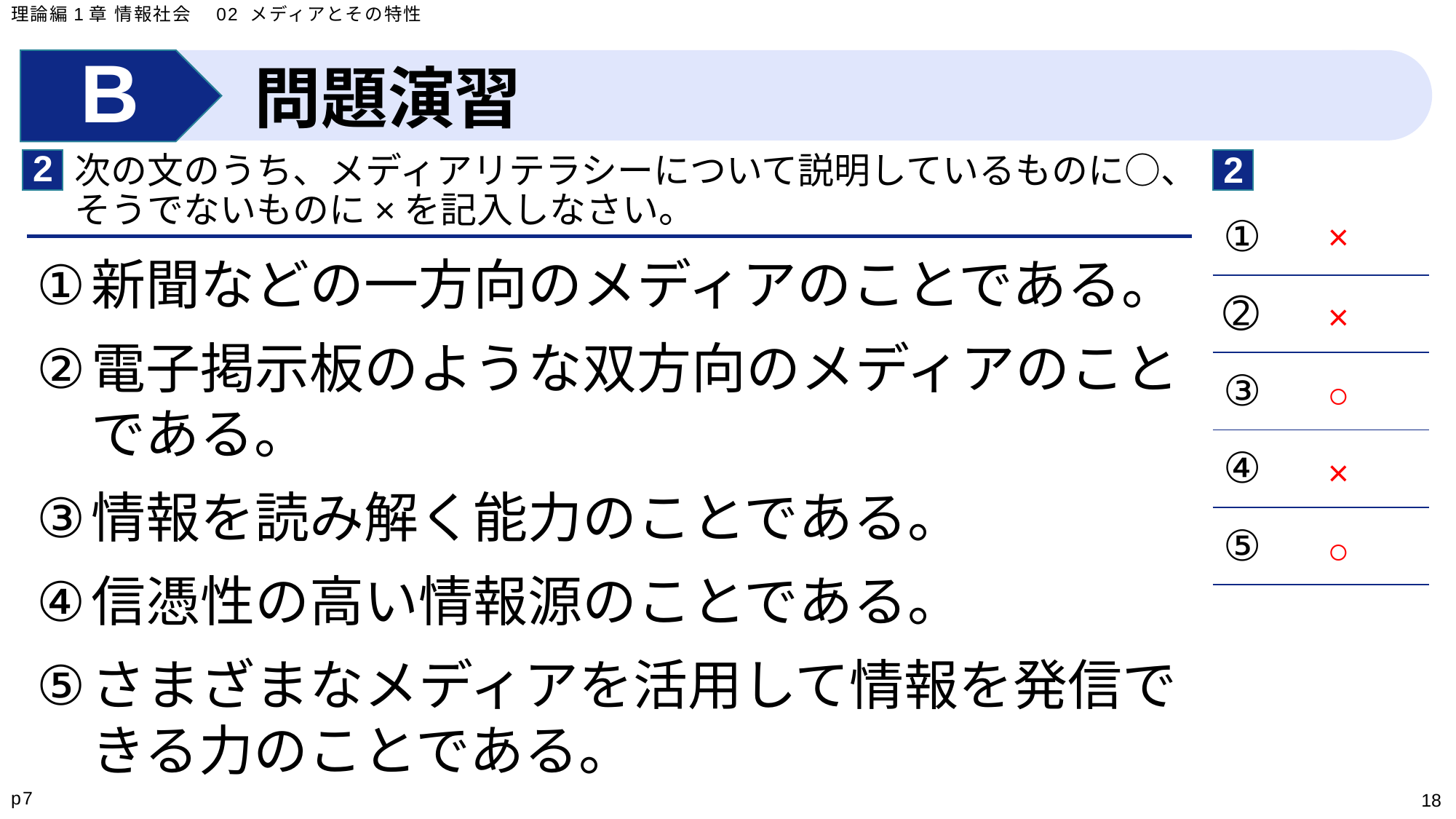

理論編1章 情報社会　02 メディアとその特性
問題演習
2
2
次の文のうち、メディアリテラシーについて説明しているものに○、そうでないものに×を記入しなさい。
| ① |
| --- |
| ➁ |
| ③ |
| ④ |
| ⑤ |
×
新聞などの一方向のメディアのことである。
電子掲示板のような双方向のメディアのことである。
情報を読み解く能力のことである。
信憑性の高い情報源のことである。
さまざまなメディアを活用して情報を発信できる力のことである。
×
○
×
○
p7
18